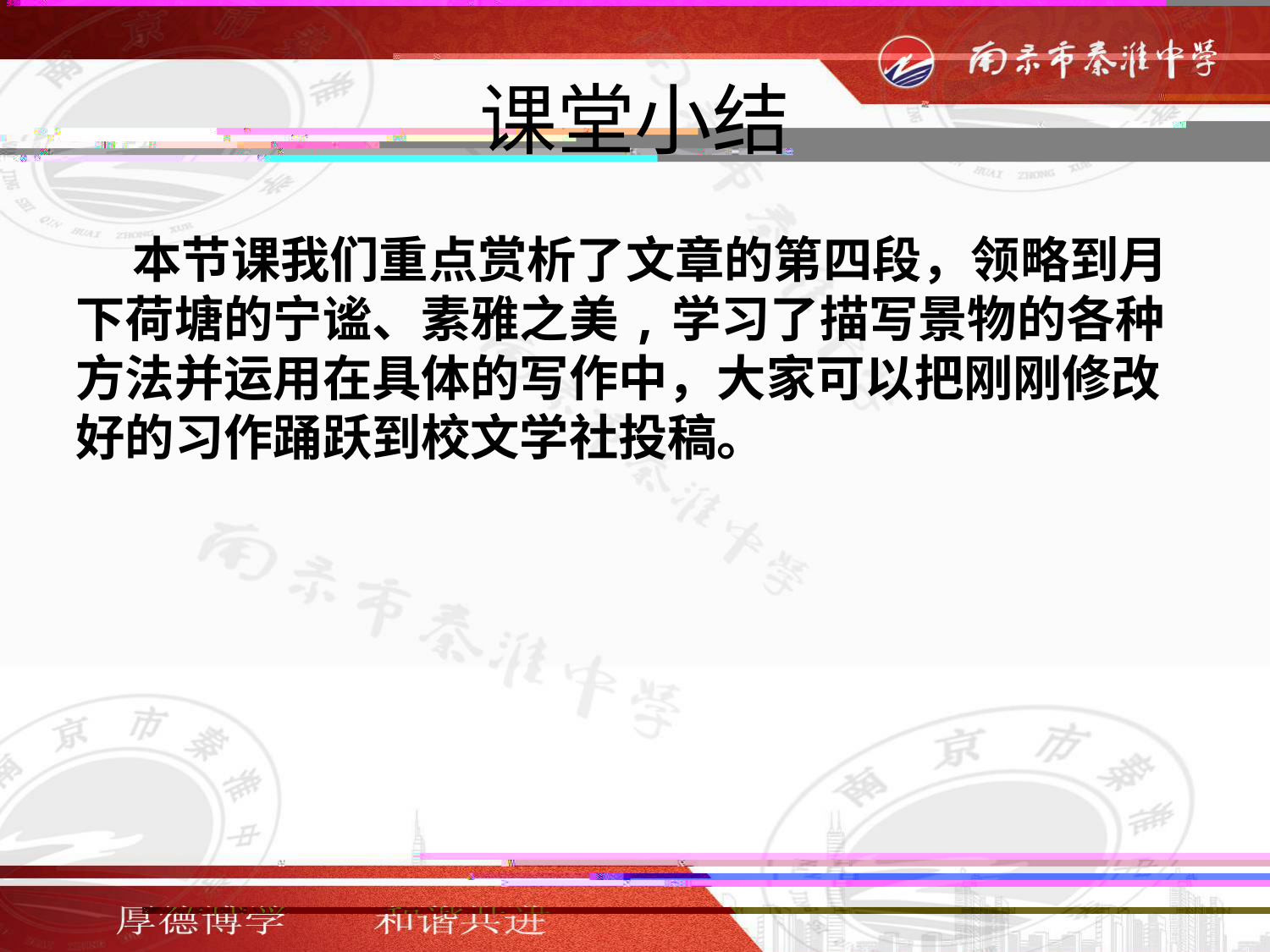

# 课堂小结
    本节课我们重点赏析了文章的第四段，领略到月下荷塘的宁谧、素雅之美,学习了描写景物的各种方法并运用在具体的写作中，大家可以把刚刚修改好的习作踊跃到校文学社投稿。